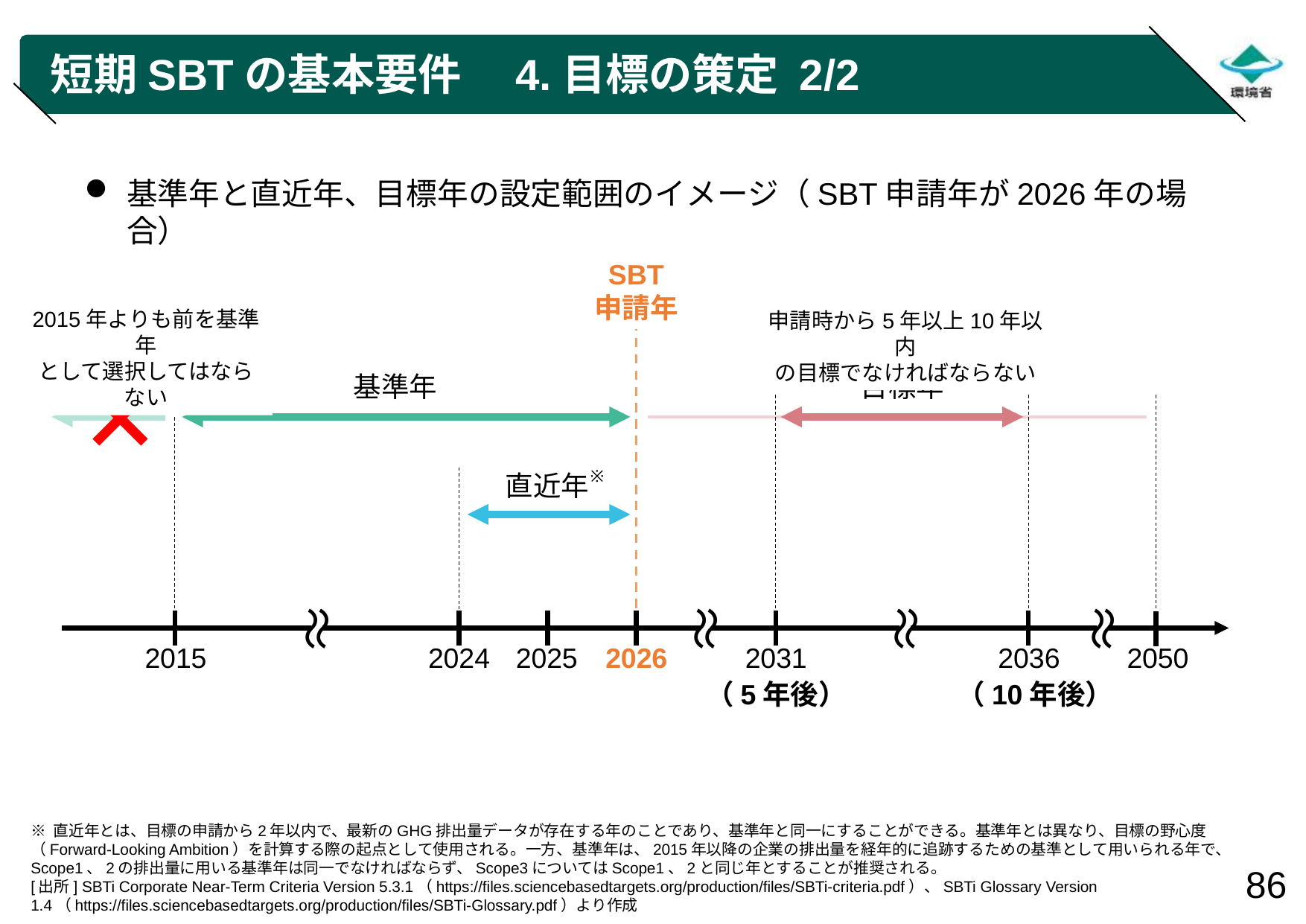

# 短期SBTの基本要件　4.目標の策定 2/2
基準年と直近年、目標年の設定範囲のイメージ（SBT申請年が2026年の場合）
SBT
申請年
2015年よりも前を基準年
として選択してはならない
申請時から5年以上10年以内
の目標でなければならない
基準年
目標年

※
直近年

～
～
～
～
～
～
～
～

2015
2024
2025
2026
2031
2036
2050
（5年後）
（10年後）
※ 直近年とは、目標の申請から2年以内で、最新のGHG排出量データが存在する年のことであり、基準年と同一にすることができる。基準年とは異なり、目標の野心度（Forward-Looking Ambition）を計算する際の起点として使用される。一方、基準年は、2015年以降の企業の排出量を経年的に追跡するための基準として用いられる年で、Scope1、2の排出量に用いる基準年は同一でなければならず、Scope3についてはScope1、2と同じ年とすることが推奨される。
[出所] SBTi Corporate Near-Term Criteria Version 5.3.1（https://files.sciencebasedtargets.org/production/files/SBTi-criteria.pdf）、SBTi Glossary Version 1.4（https://files.sciencebasedtargets.org/production/files/SBTi-Glossary.pdf）より作成